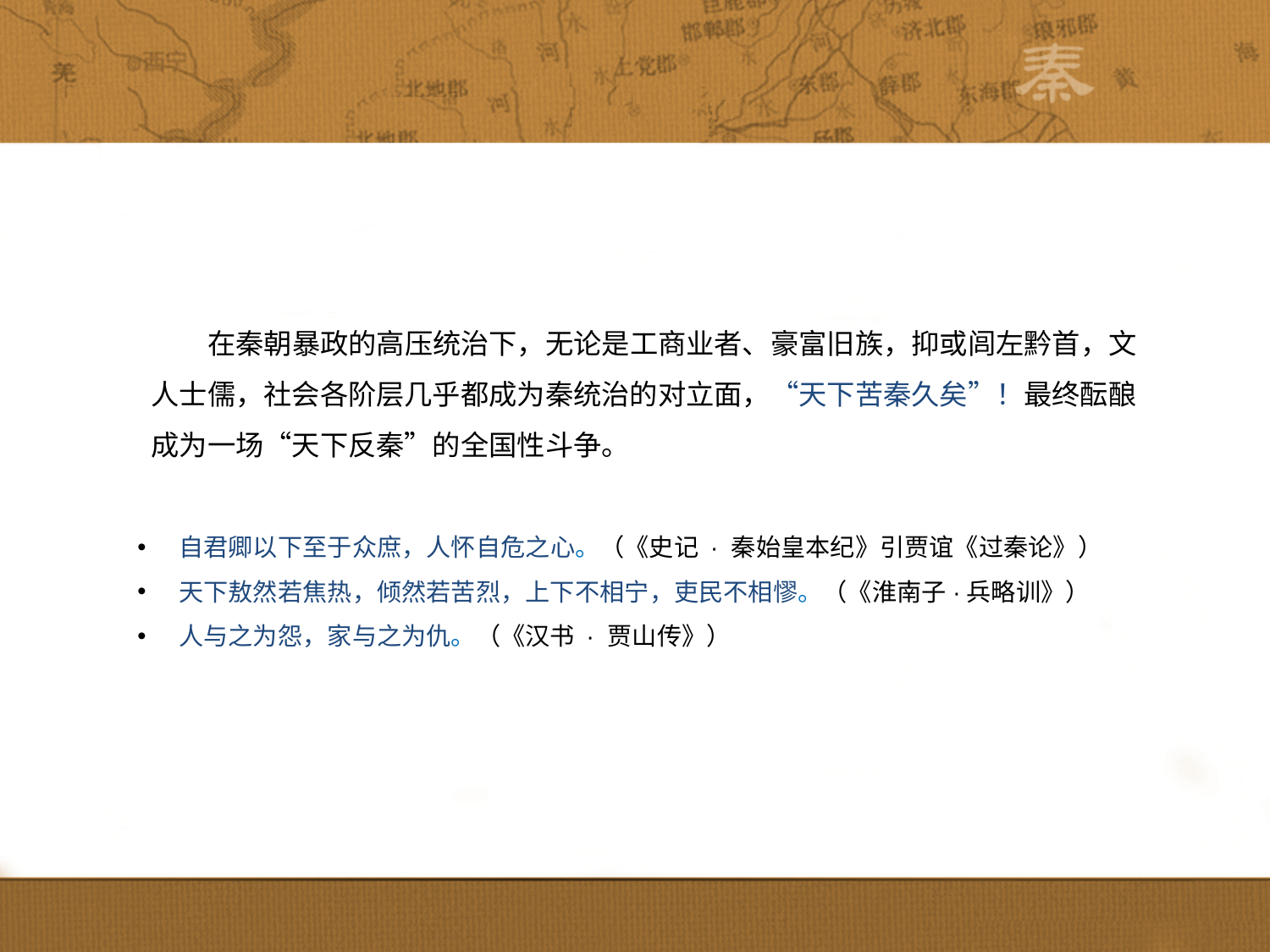

在秦朝暴政的高压统治下，无论是工商业者、豪富旧族，抑或闾左黔首，文人士儒，社会各阶层几乎都成为秦统治的对立面，“天下苦秦久矣”！最终酝酿成为一场“天下反秦”的全国性斗争。

 自君卿以下至于众庶，人怀自危之心。（《史记 · 秦始皇本纪》引贾谊《过秦论》）
 天下敖然若焦热，倾然若苦烈，上下不相宁，吏民不相憀。（《淮南子·兵略训》）
 人与之为怨，家与之为仇。（《汉书 · 贾山传》）